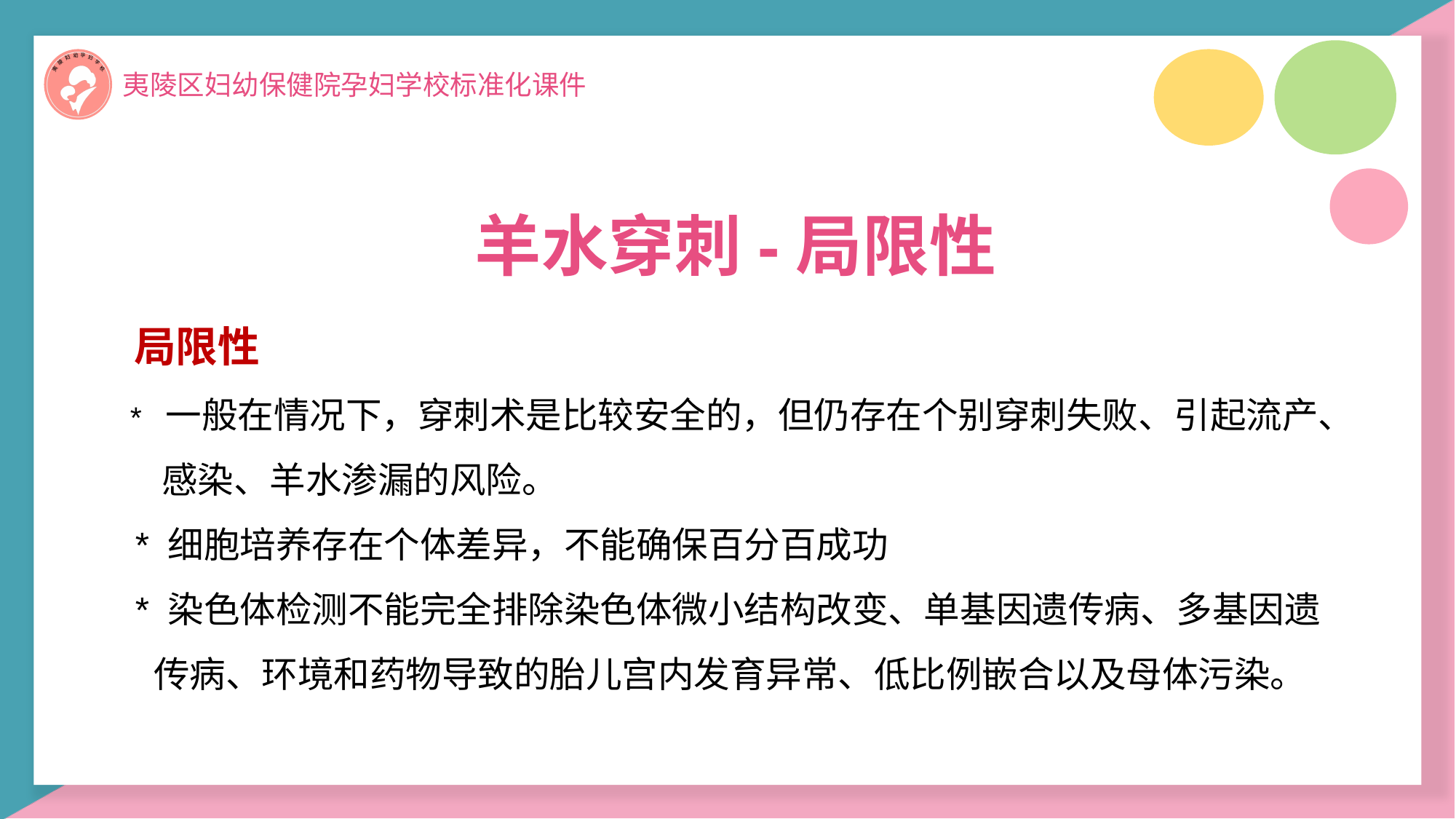

羊水穿刺-局限性
  局限性
   *  一般在情况下，穿刺术是比较安全的，但仍存在个别穿刺失败、引起流产、
      感染、羊水渗漏的风险。
   * 细胞培养存在个体差异，不能确保百分百成功
   * 染色体检测不能完全排除染色体微小结构改变、单基因遗传病、多基因遗
     传病、环境和药物导致的胎儿宫内发育异常、低比例嵌合以及母体污染。